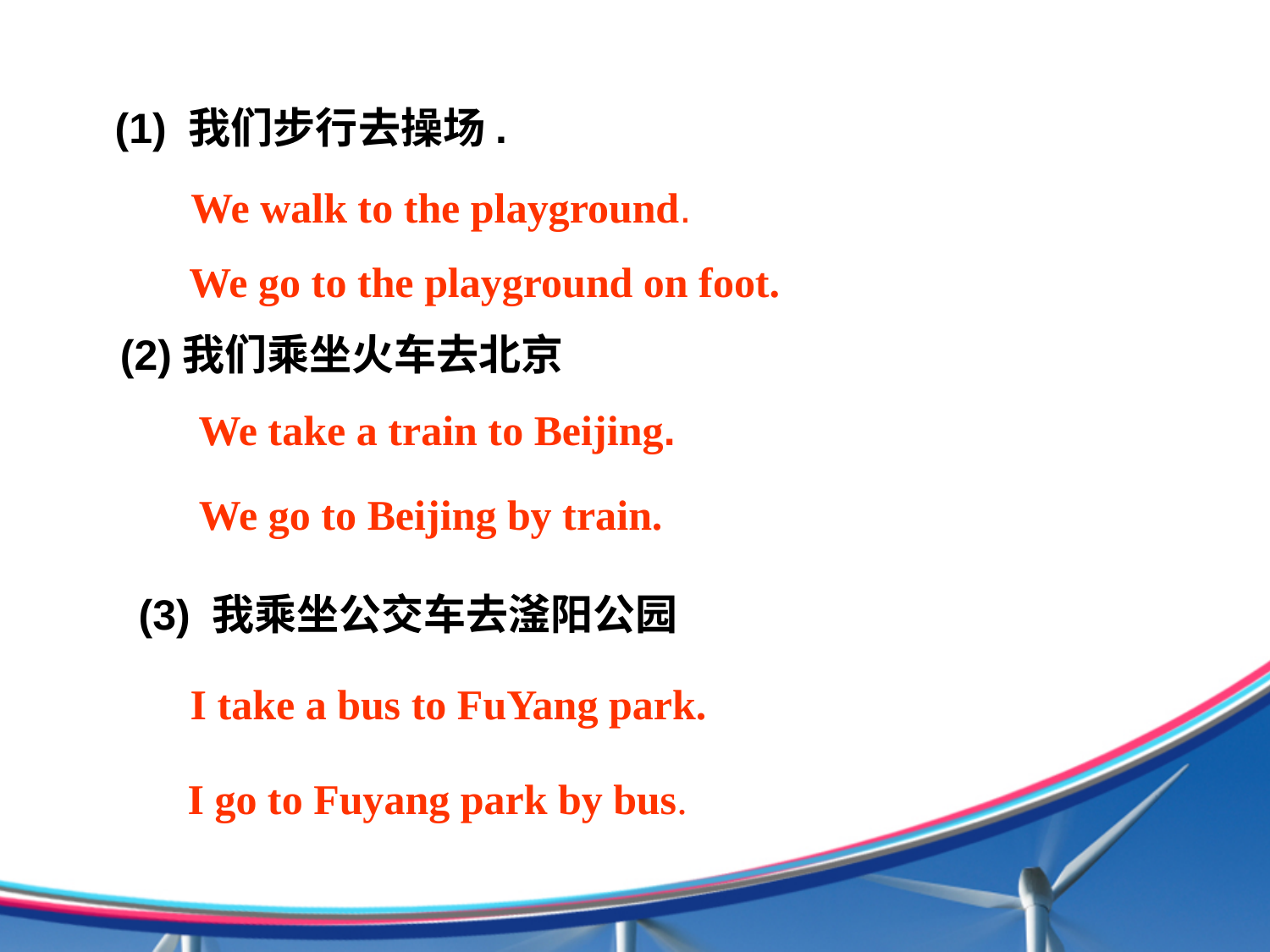

(1) 我们步行去操场.
We walk to the playground.

We go to the playground on foot.
(2)我们乘坐火车去北京
We take a train to Beijing.
We go to Beijing by train.
(3) 我乘坐公交车去滏阳公园
I take a bus to FuYang park.
I go to Fuyang park by bus.